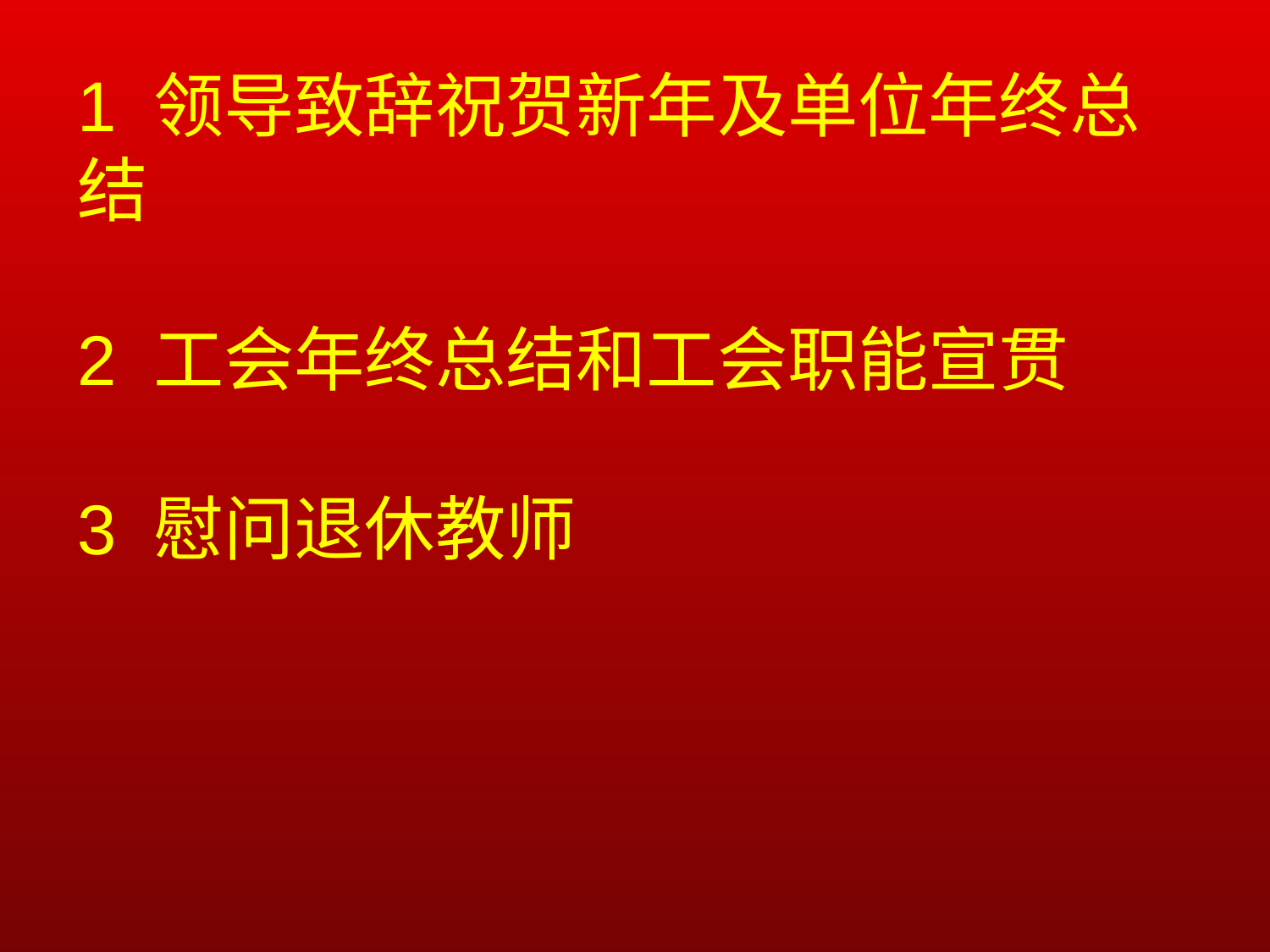

# 1 领导致辞祝贺新年及单位年终总结 2 工会年终总结和工会职能宣贯 3 慰问退休教师